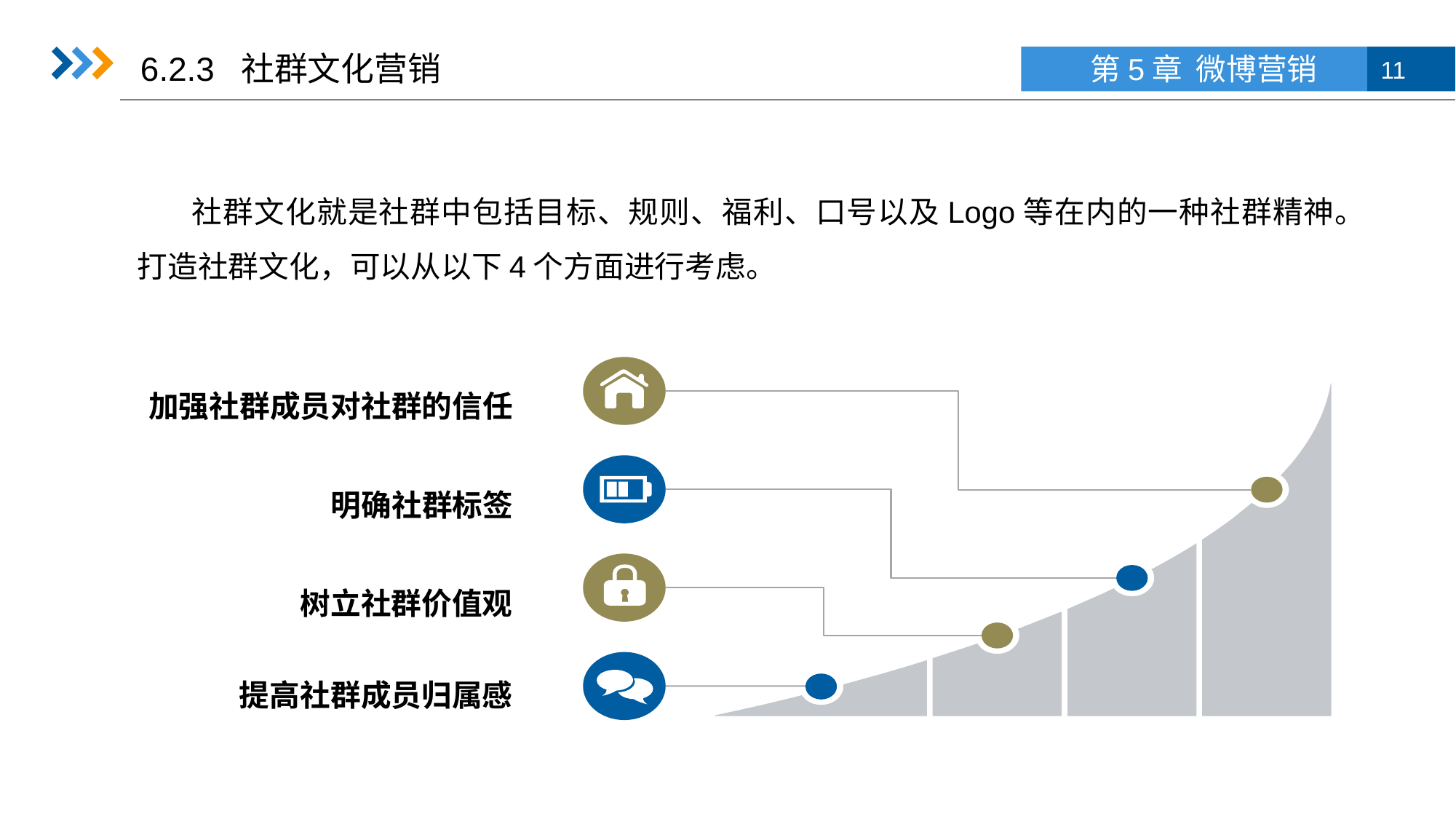

6.2.3  社群文化营销
社群文化就是社群中包括目标、规则、福利、口号以及Logo等在内的一种社群精神。打造社群文化，可以从以下4个方面进行考虑。

加强社群成员对社群的信任

明确社群标签

树立社群价值观

提高社群成员归属感